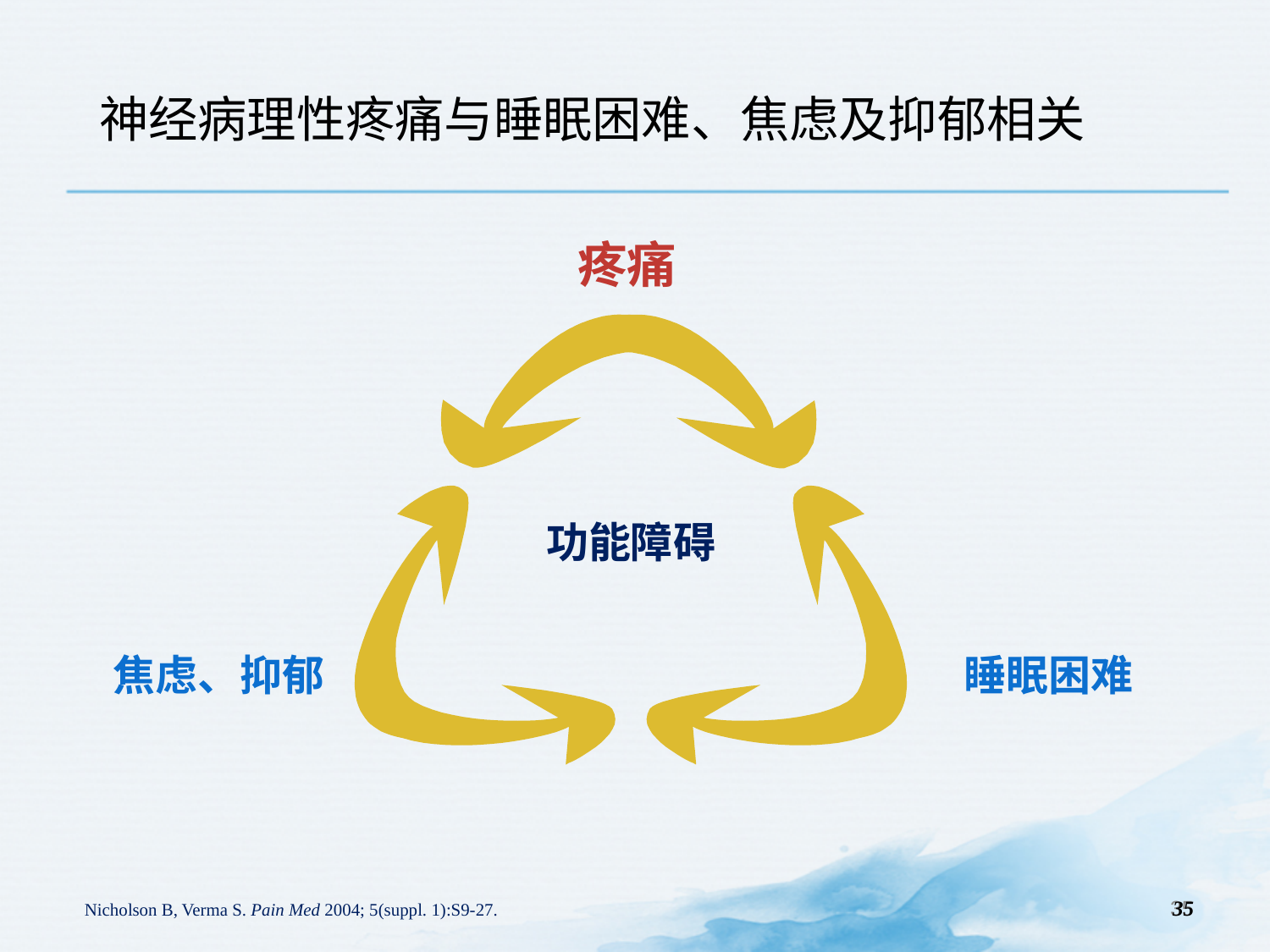

神经病理性疼痛与睡眠困难、焦虑及抑郁相关
疼痛

功能障碍
焦虑、抑郁
睡眠困难
35
35
Nicholson B, Verma S. Pain Med 2004; 5(suppl. 1):S9-27.